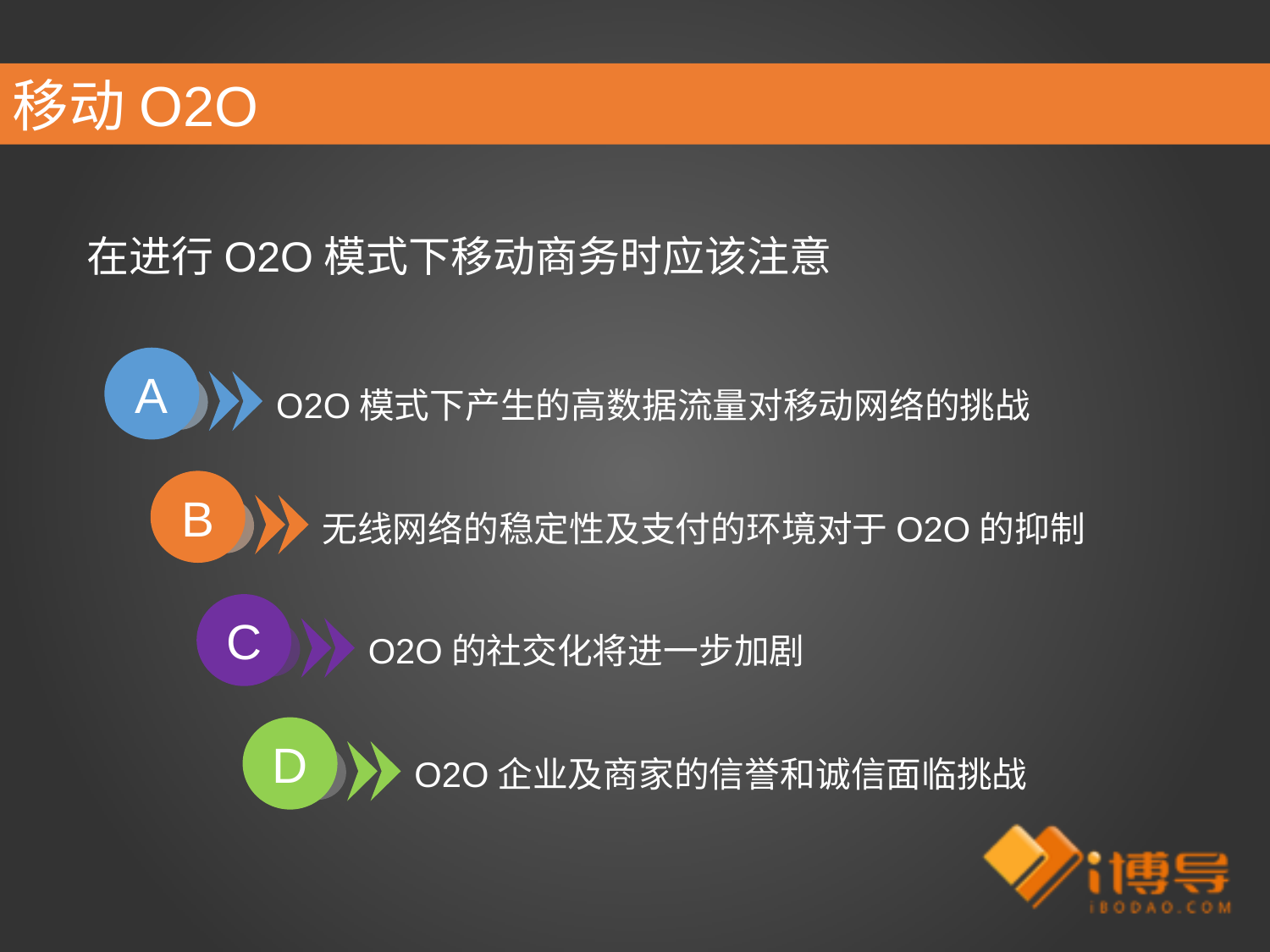

移动O2O
在进行O2O模式下移动商务时应该注意
A

B

C

D

O2O模式下产生的高数据流量对移动网络的挑战
无线网络的稳定性及支付的环境对于O2O的抑制
O2O的社交化将进一步加剧
O2O企业及商家的信誉和诚信面临挑战